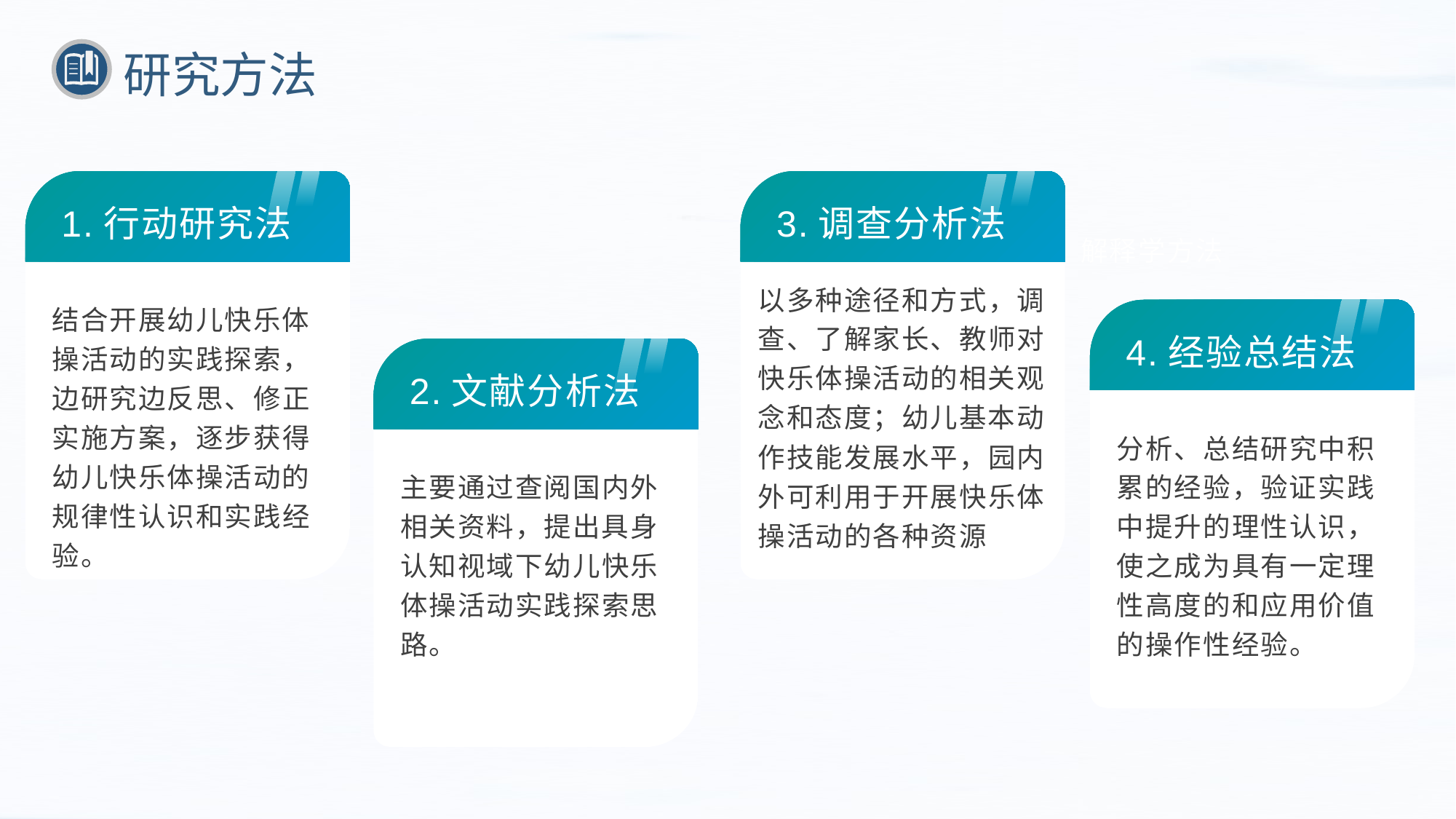

研究方法

1.行动研究法
结合开展幼儿快乐体操活动的实践探索，边研究边反思、修正实施方案，逐步获得幼儿快乐体操活动的规律性认识和实践经验。

3.调查分析法
以多种途径和方式，调查、了解家长、教师对快乐体操活动的相关观念和态度；幼儿基本动作技能发展水平，园内外可利用于开展快乐体操活动的各种资源
3.现象学、解释学方法

4.经验总结法
分析、总结研究中积累的经验，验证实践中提升的理性认识，使之成为具有一定理性高度的和应用价值的操作性经验。

2.文献分析法
主要通过查阅国内外相关资料，提出具身认知视域下幼儿快乐体操活动实践探索思路。